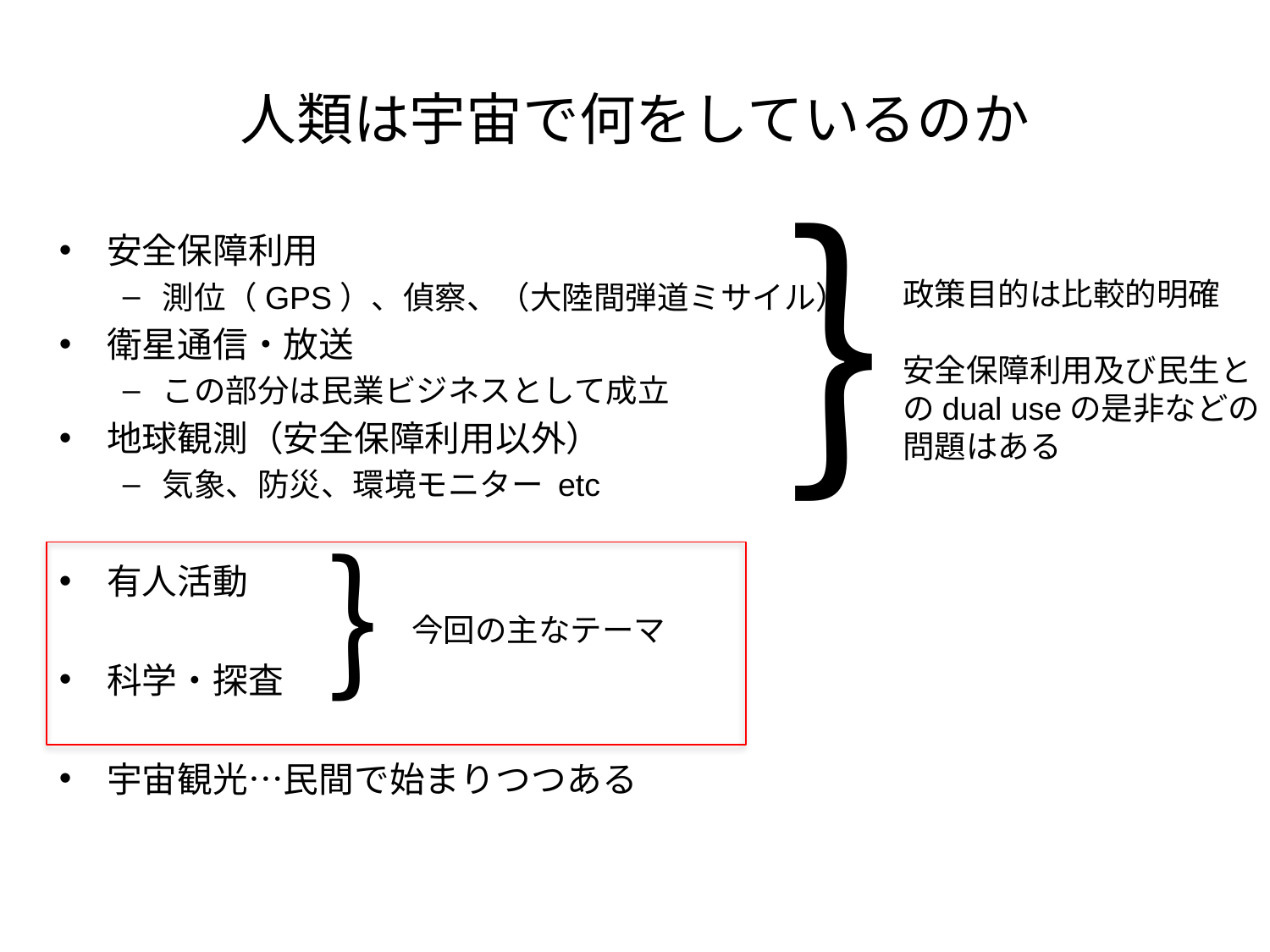

# 人類は宇宙で何をしているのか
｝
安全保障利用
測位（GPS）、偵察、（大陸間弾道ミサイル）
衛星通信・放送
この部分は民業ビジネスとして成立
地球観測（安全保障利用以外）
気象、防災、環境モニター etc

有人活動

科学・探査

宇宙観光…民間で始まりつつある
政策目的は比較的明確

安全保障利用及び民生とのdual useの是非などの問題はある

｝

今回の主なテーマ